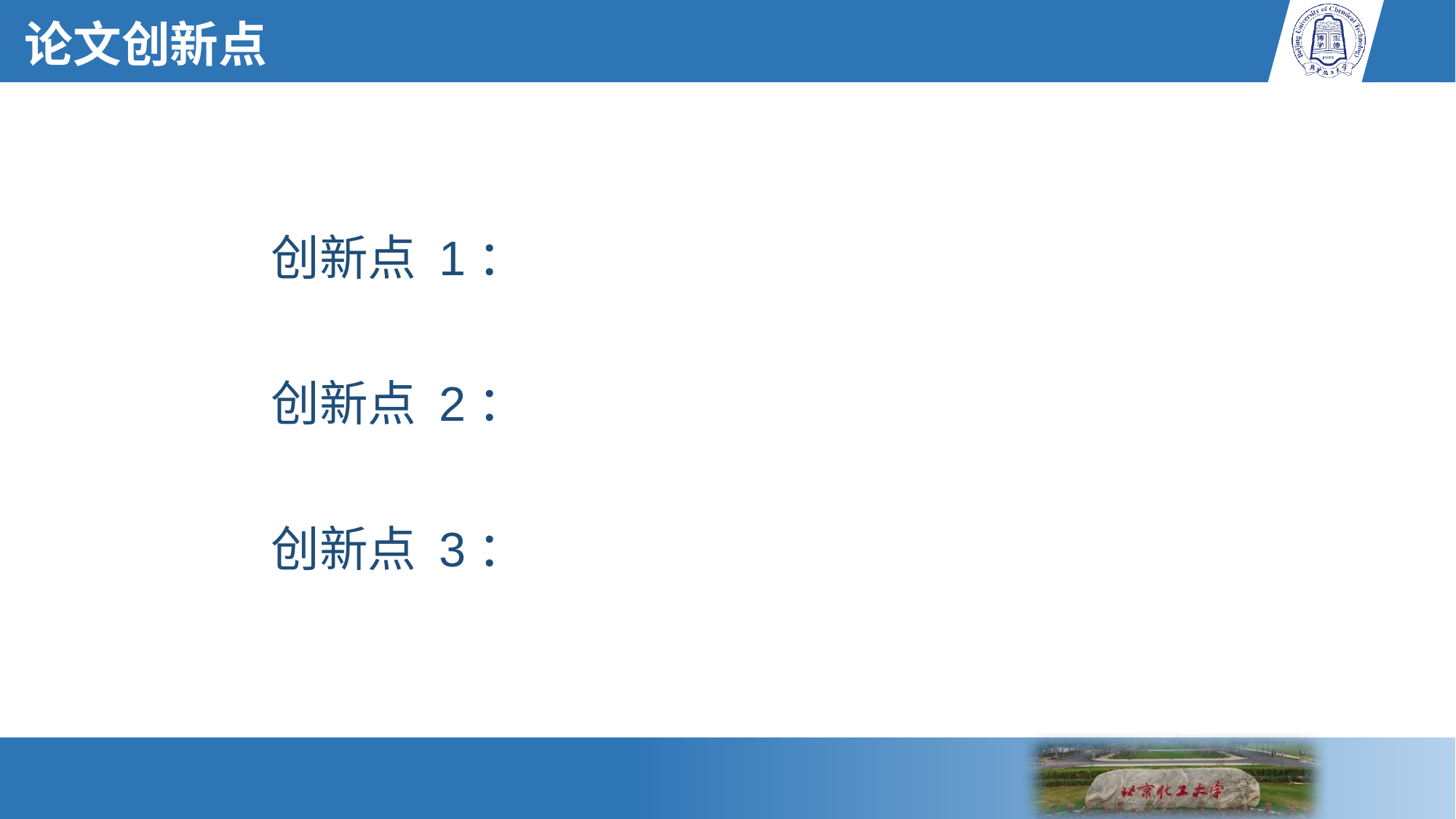

论文创新点
创新点 1：

创新点 2：

创新点 3：